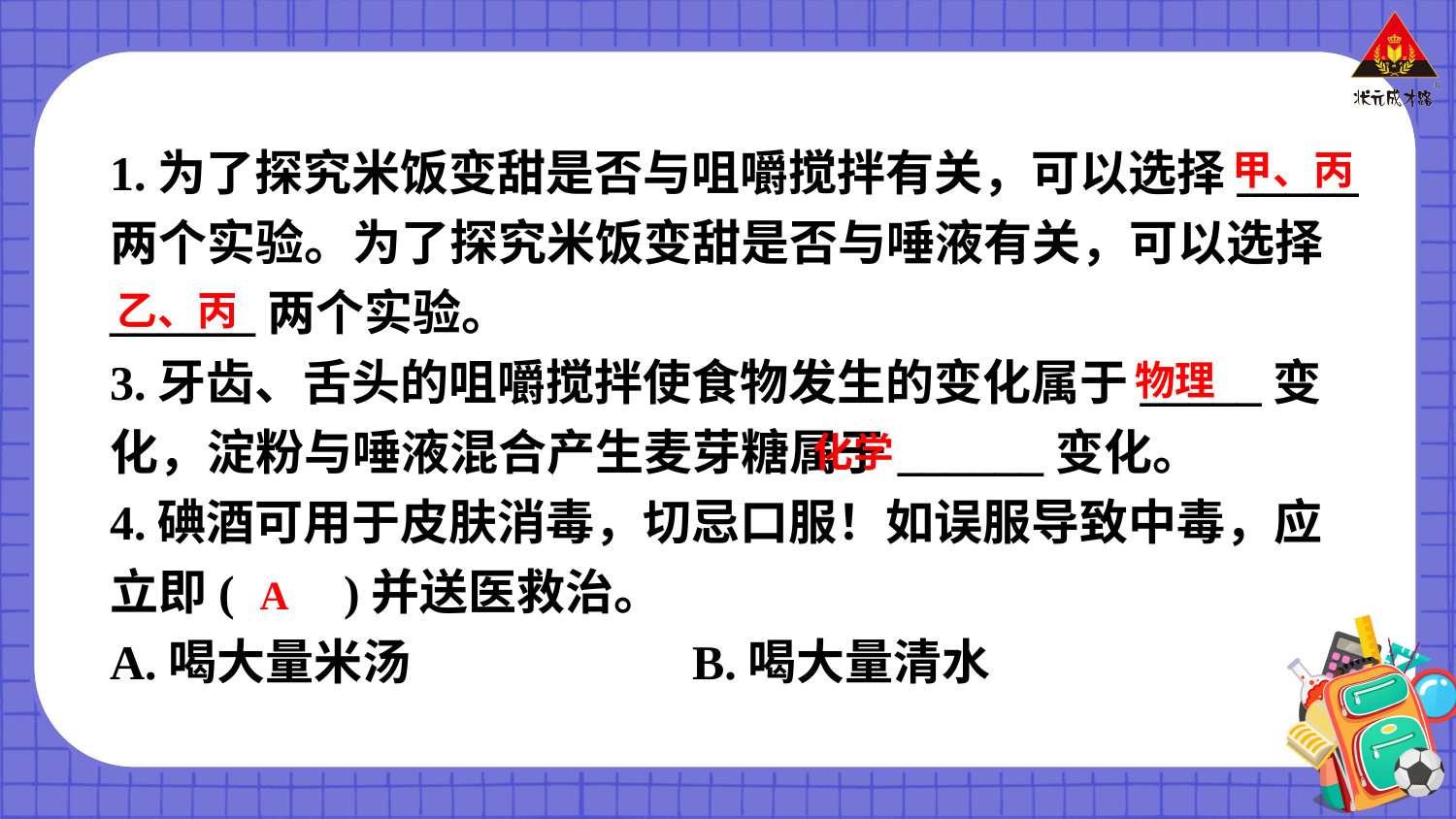

甲、丙
1.为了探究米饭变甜是否与咀嚼搅拌有关，可以选择_____两个实验。为了探究米饭变甜是否与唾液有关，可以选择______两个实验。
3.牙齿、舌头的咀嚼搅拌使食物发生的变化属于_____变化，淀粉与唾液混合产生麦芽糖属于______变化。
4.碘酒可用于皮肤消毒，切忌口服！如误服导致中毒，应立即(         )并送医救治。
A.喝大量米汤		B.喝大量清水
乙、丙
物理
化学
A